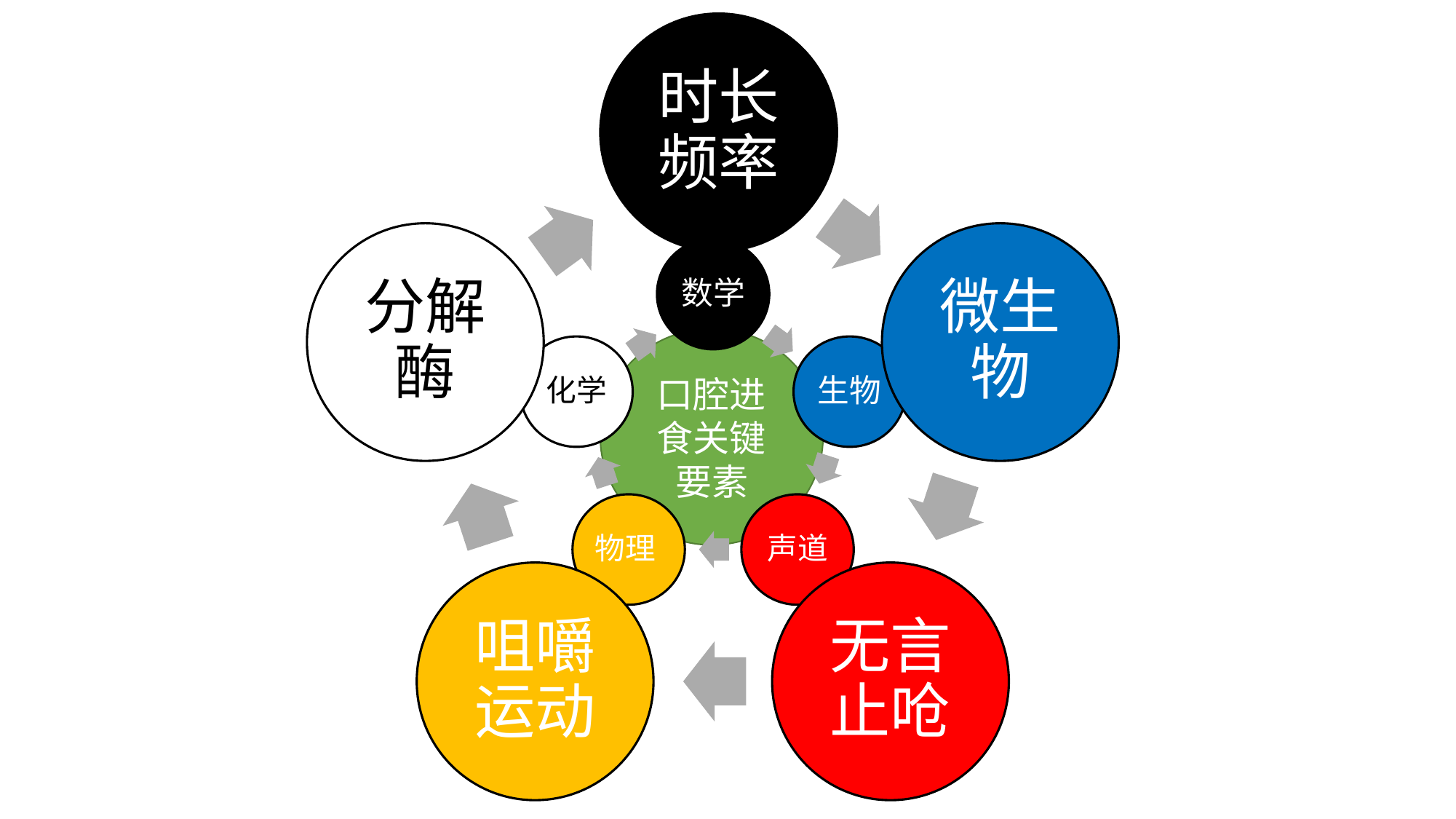

时长频率

分解酶
微生物

咀嚼运动
无言止呛

数学

化学
生物

物理
声道

口腔进食关键要素